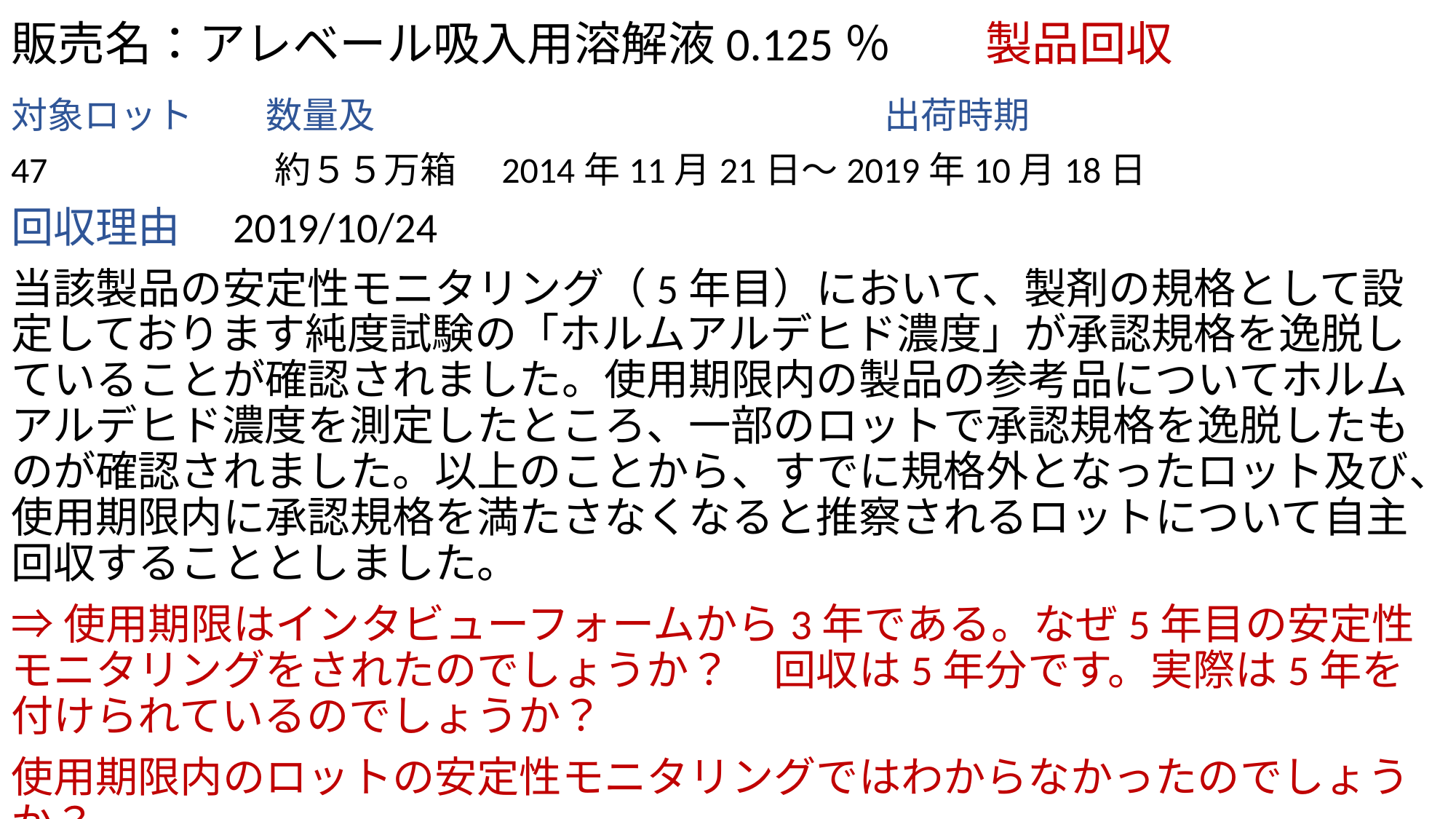

# 販売名：アレベール吸入用溶解液0.125％　　製品回収
対象ロット　　数量及　　　　　　　　　　　　　　出荷時期
47　　　　　　約５５万箱　2014年11月21日～2019年10月18日
回収理由　2019/10/24
当該製品の安定性モニタリング（5年目）において、製剤の規格として設定しております純度試験の「ホルムアルデヒド濃度」が承認規格を逸脱していることが確認されました。使用期限内の製品の参考品についてホルムアルデヒド濃度を測定したところ、一部のロットで承認規格を逸脱したものが確認されました。以上のことから、すでに規格外となったロット及び、使用期限内に承認規格を満たさなくなると推察されるロットについて自主回収することとしました。
⇒使用期限はインタビューフォームから3年である。なぜ5年目の安定性モニタリングをされたのでしょうか？　回収は5年分です。実際は5年を付けられているのでしょうか？
使用期限内のロットの安定性モニタリングではわからなかったのでしょうか？